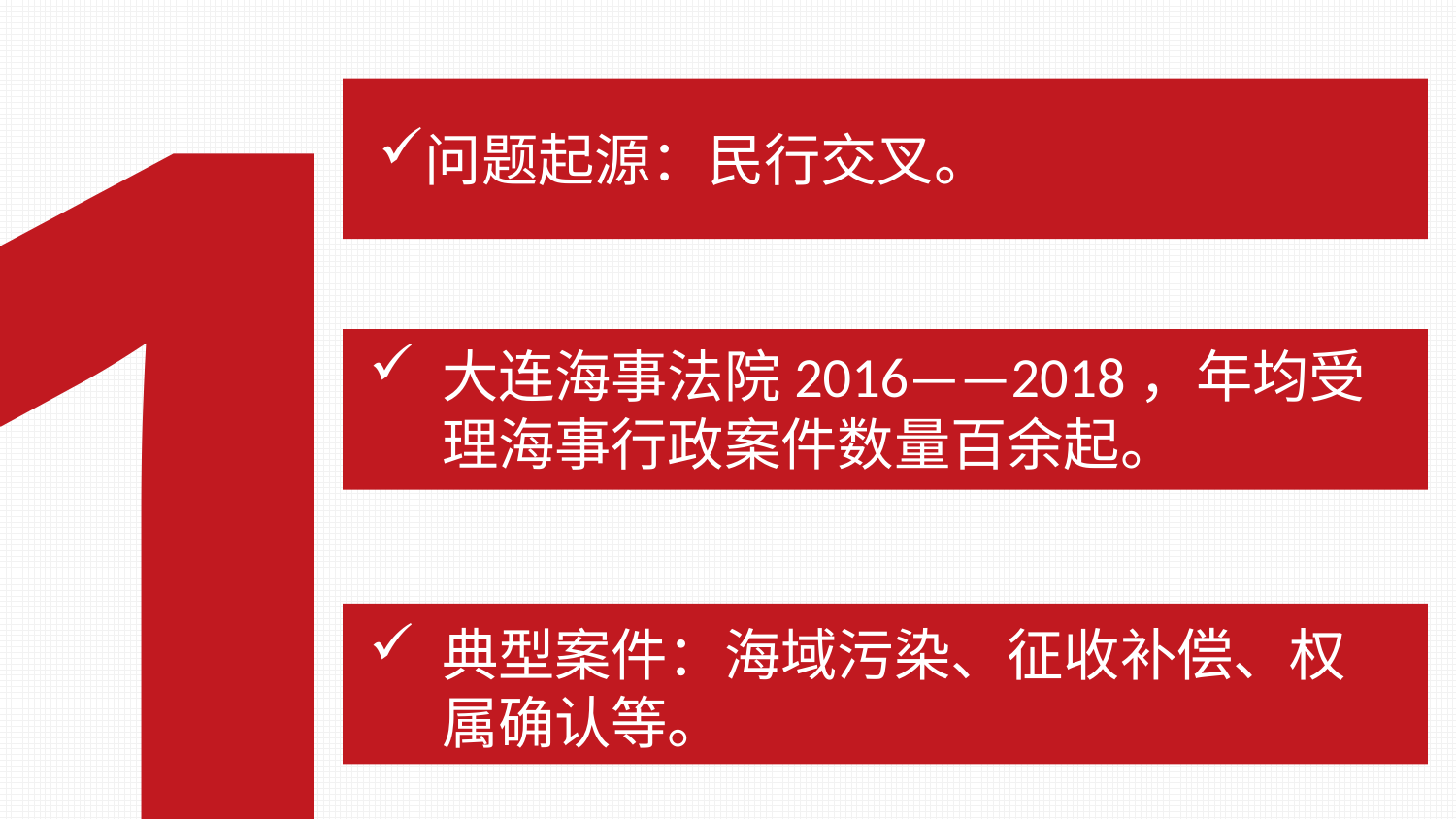

1

在V808的时候，不知道诺基亚已迎头赶上

问题起源：民行交叉。

大连海事法院2016——2018，年均受理海事行政案件数量百余起。
典型案件：海域污染、征收补偿、权属确认等。